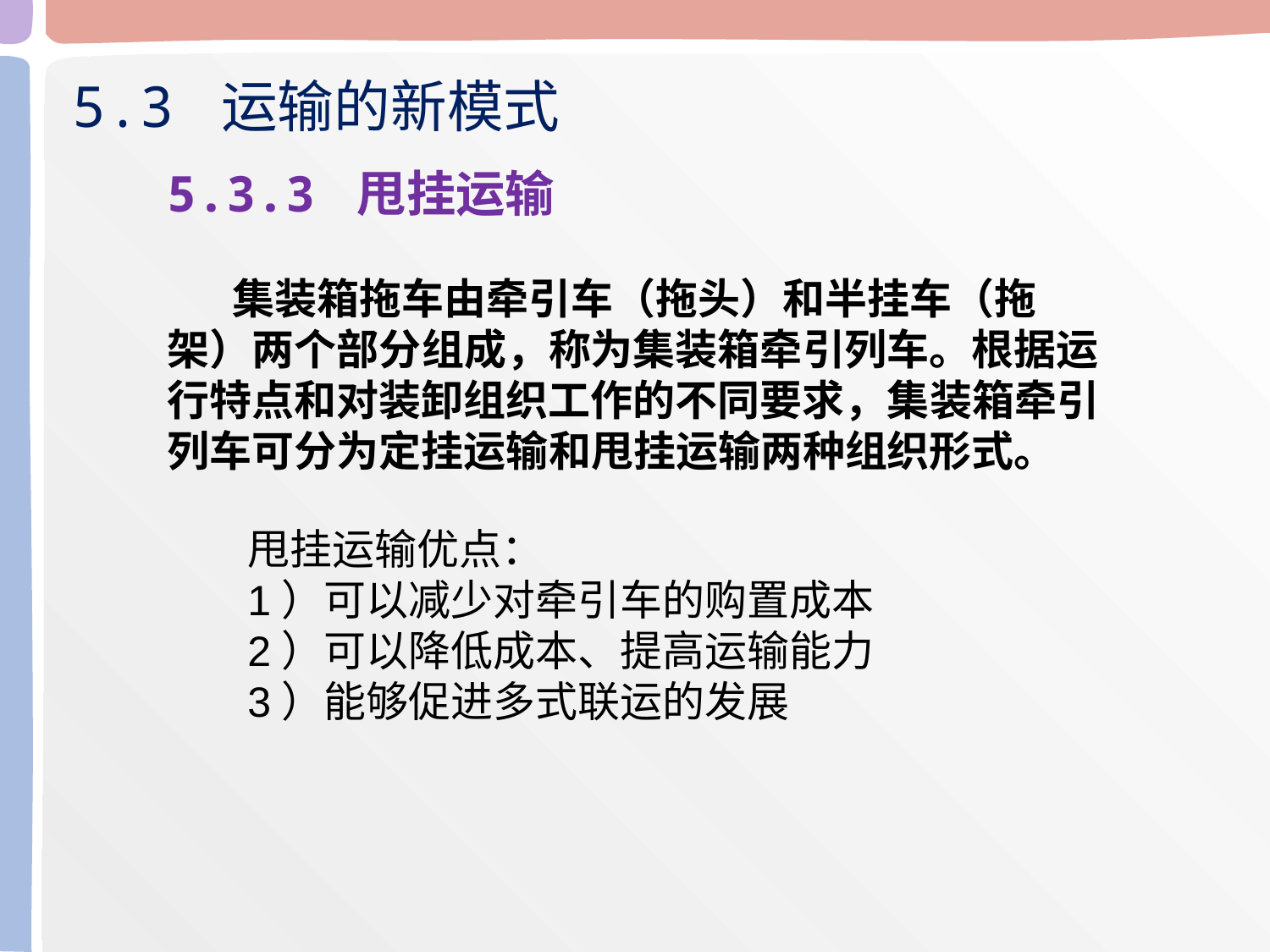

5.3 运输的新模式
5.3.3 甩挂运输
  集装箱拖车由牵引车（拖头）和半挂车（拖架）两个部分组成，称为集装箱牵引列车。根据运行特点和对装卸组织工作的不同要求，集装箱牵引列车可分为定挂运输和甩挂运输两种组织形式。

甩挂运输优点：
1）可以减少对牵引车的购置成本
2）可以降低成本、提高运输能力
3）能够促进多式联运的发展